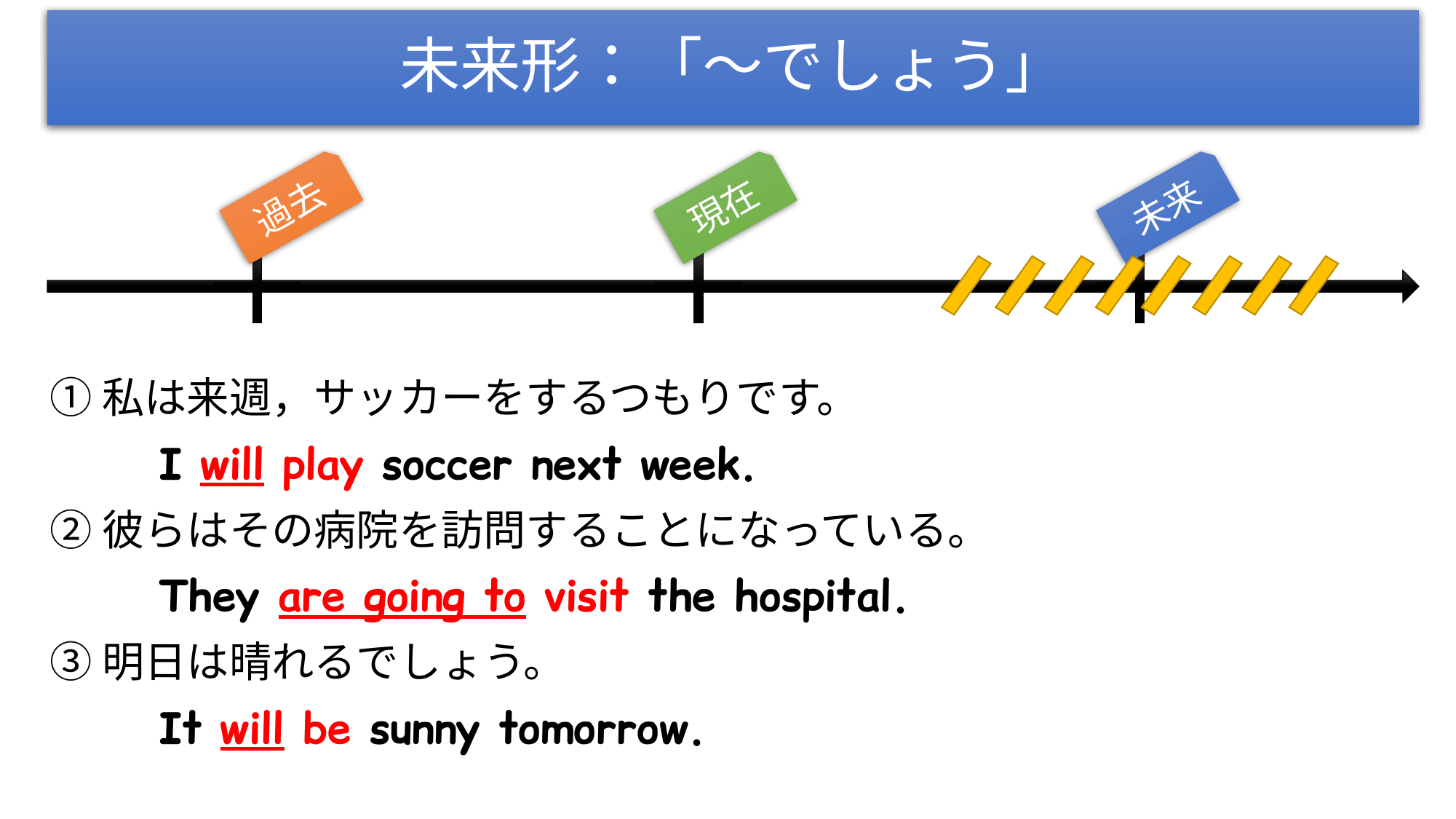

# 未来形：「～でしょう」
過去
現在
未来

①私は来週，サッカーをするつもりです。
	I will play soccer next week.
②彼らはその病院を訪問することになっている。
	They are going to visit the hospital.
③明日は晴れるでしょう。
	It will be sunny tomorrow.